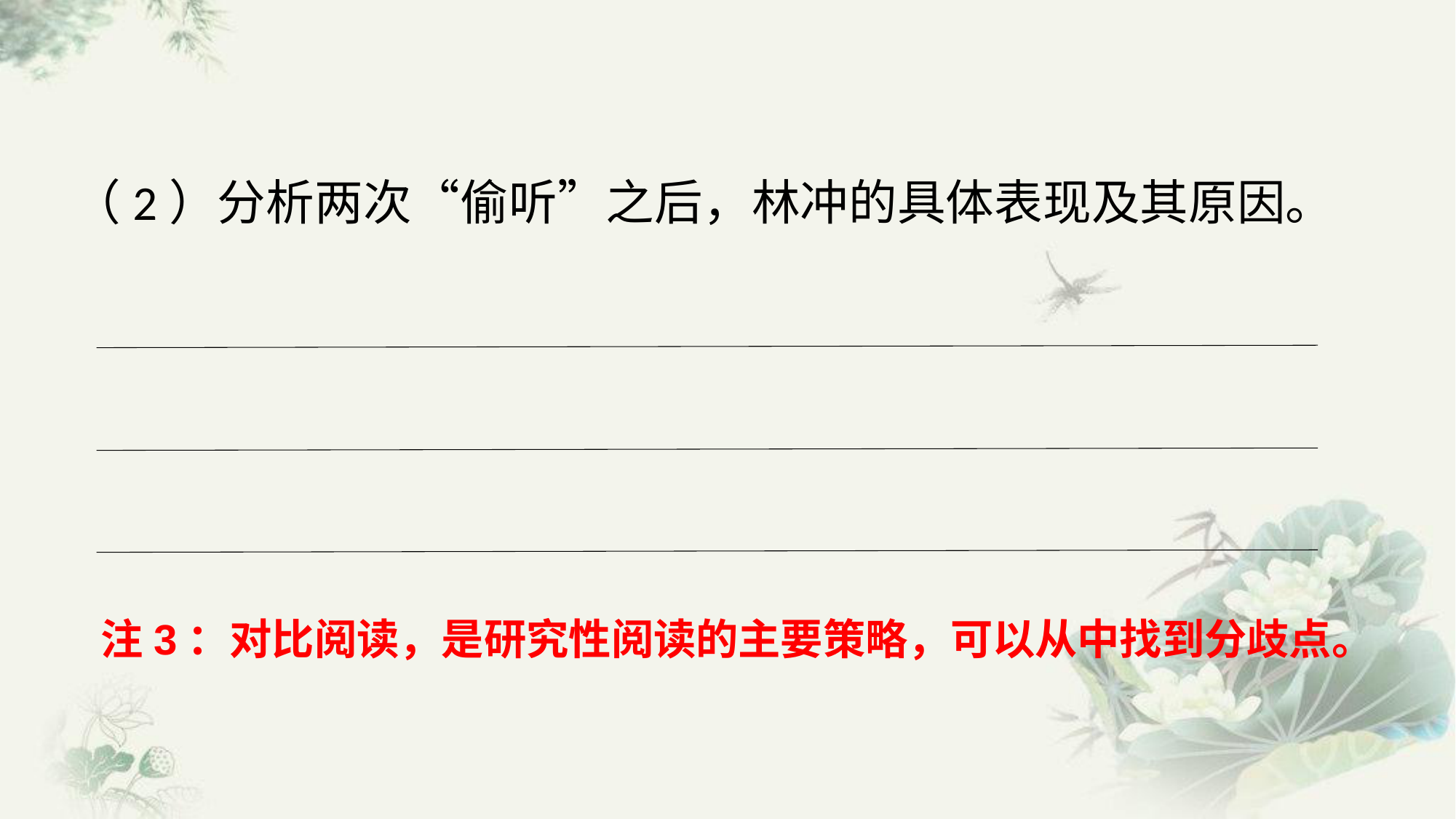

# （2）分析两次“偷听”之后，林冲的具体表现及其原因。
注3：对比阅读，是研究性阅读的主要策略，可以从中找到分歧点。